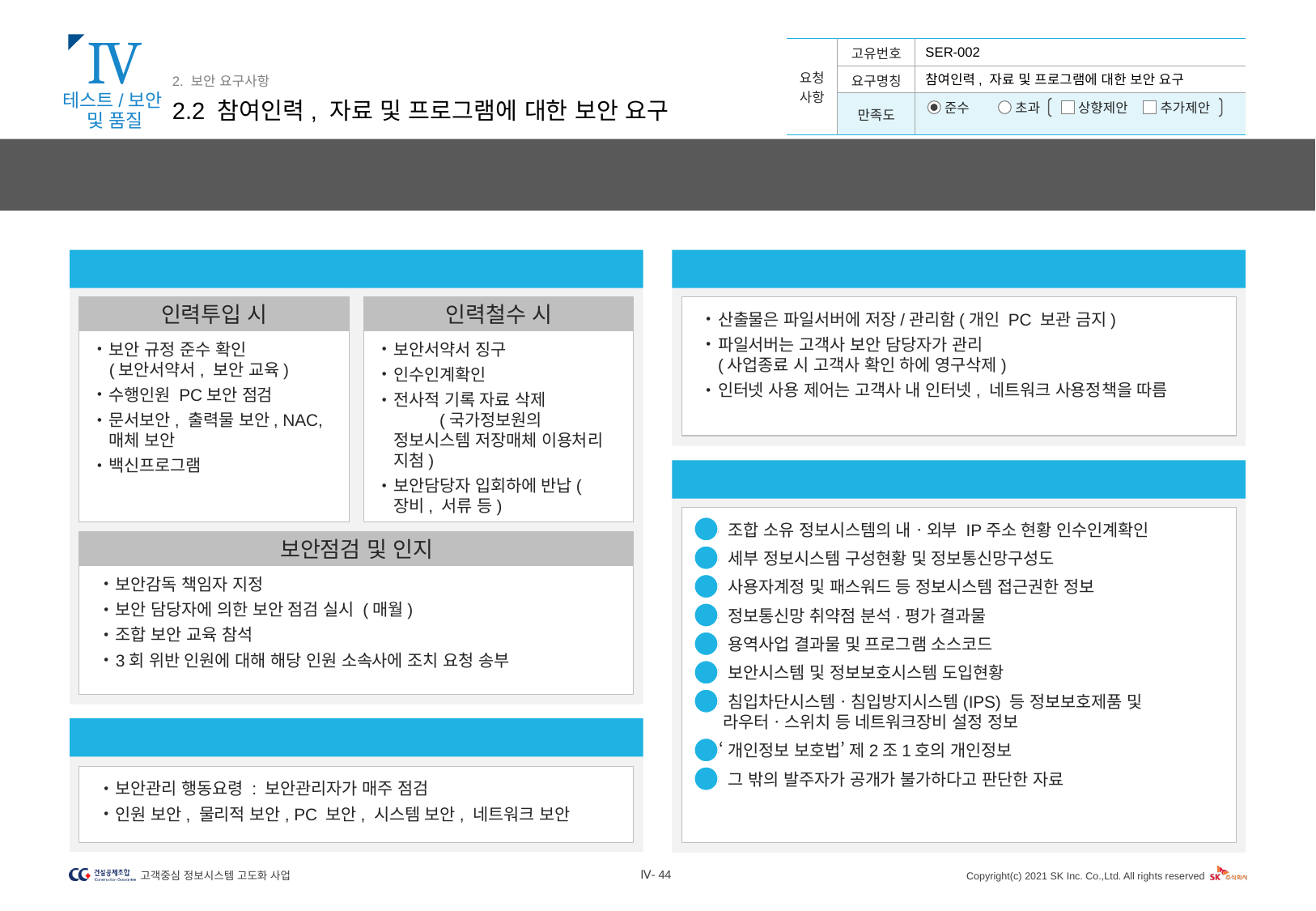

Ⅳ

2. 보안 요구사항
2.2 참여인력, 자료 및 프로그램에 대한 보안 요구
SER-002
참여인력, 자료 및 프로그램에 대한 보안 요구
테스트/보안
및 품질

고객사의 중요 정보 유출 및 IT 사고방지를 위하여 보안서약서를 제출하고, 투입인력의 보안의식 제고를 위한 철저한 보안교육을 주기적으로 실시합니다.
참여인력 보안관리

온라인 보안관리

인력투입 시
보안 규정 준수 확인
(보안서약서, 보안 교육)
수행인원 PC보안 점검
문서보안, 출력물 보안, NAC, 매체 보안
백신프로그램

인력철수 시
보안서약서 징구
인수인계확인
전사적 기록 자료 삭제                        (국가정보원의 정보시스템 저장매체 이용처리 지첨)
보안담당자 입회하에 반납(장비, 서류 등)

산출물은 파일서버에 저장/관리함(개인 PC 보관 금지)
파일서버는 고객사 보안 담당자가 관리
(사업종료 시 고객사 확인 하에 영구삭제)
인터넷 사용 제어는 고객사 내 인터넷, 네트워크 사용정책을 따름
누출금지 대상 정보관리 기준 관리

1
① 조합 소유 정보시스템의 내ㆍ외부 IP주소 현황 인수인계확인
② 세부 정보시스템 구성현황 및 정보통신망구성도
③ 사용자계정 및 패스워드 등 정보시스템 접근권한 정보
④ 정보통신망 취약점 분석·평가 결과물
⑤ 용역사업 결과물 및 프로그램 소스코드
⑥ 보안시스템 및 정보보호시스템 도입현황
⑦ 침입차단시스템ㆍ침입방지시스템(IPS) 등 정보보호제품 및 라우터ㆍ스위치 등 네트워크장비 설정 정보
⑧‘개인정보 보호법’ 제2조1호의 개인정보
⑨ 그 밖의 발주자가 공개가 불가하다고 판단한 자료
2
3
4
5
6
7
8
9

보안점검 및 인지
보안감독 책임자 지정
보안 담당자에 의한 보안 점검 실시 (매월)
조합 보안 교육 참석
3회 위반 인원에 대해 해당 인원 소속사에 조치 요청 송부
보안점검 내용

보안관리 행동요령 : 보안관리자가 매주 점검
인원 보안, 물리적 보안, PC 보안, 시스템 보안, 네트워크 보안